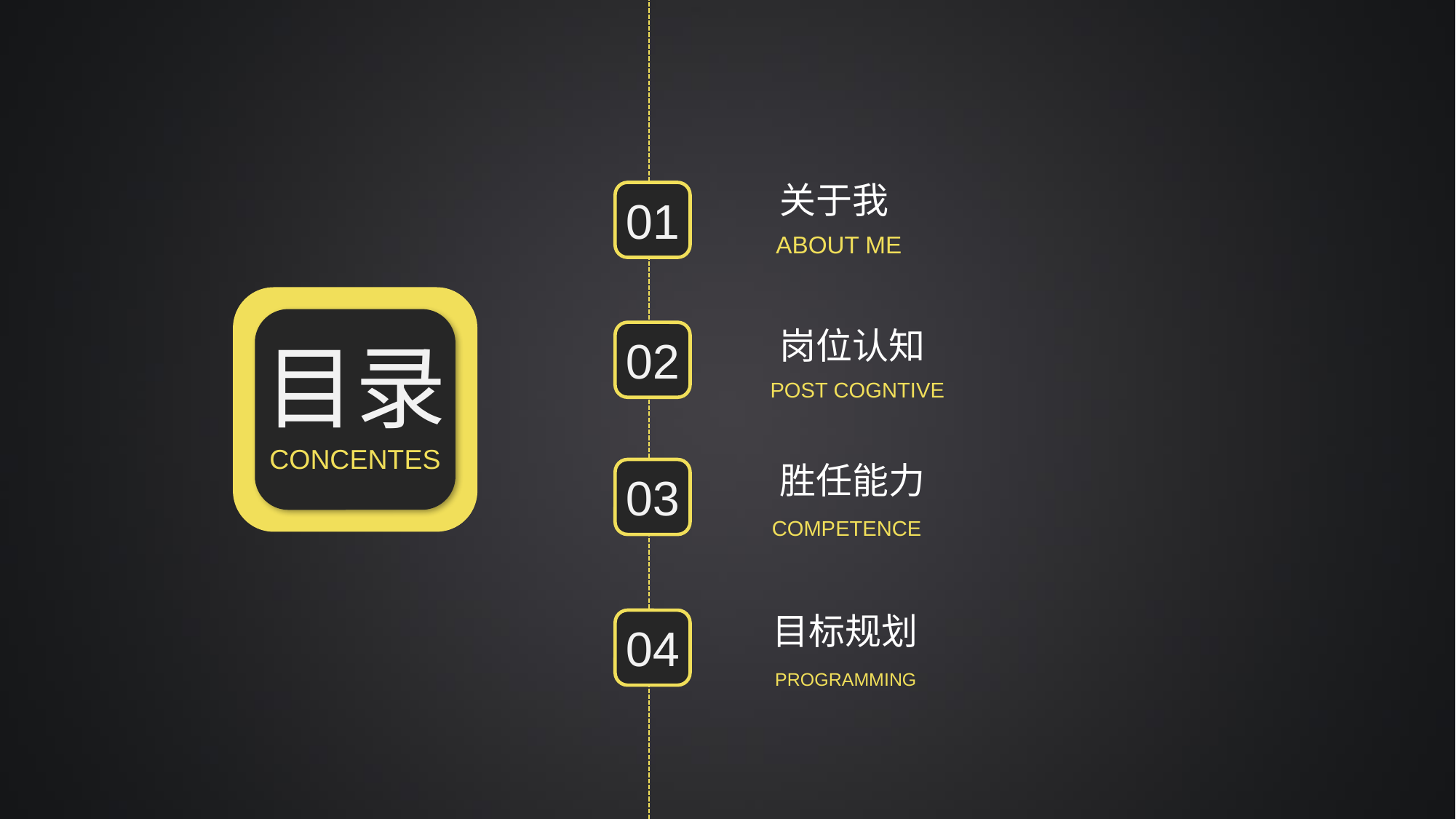

关于我

01
ABOUT ME

岗位认知

02
目录
POST COGNTIVE
CONCENTES
胜任能力

03
COMPETENCE
目标规划

04
PROGRAMMING